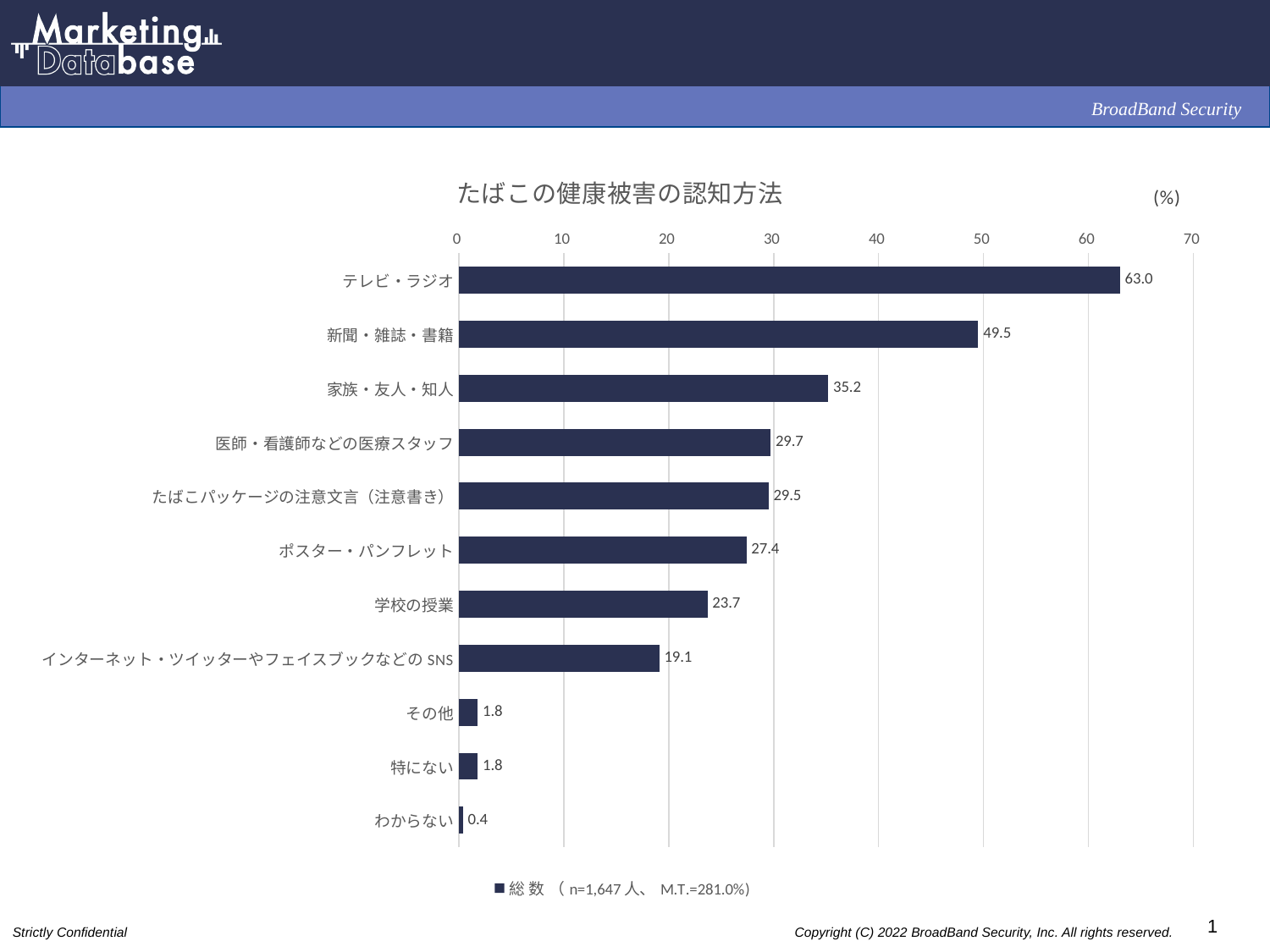

### Chart: たばこの健康被害の認知方法

| Category | 総 数 （n=1,647人、M.T.=281.0%) |
|---|---|
| テレビ・ラジオ | 63.0 |
| 新聞・雑誌・書籍 | 49.5 |
| 家族・友人・知人 | 35.2 |
| 医師・看護師などの医療スタッフ | 29.7 |
| たばこパッケージの注意文言（注意書き） | 29.5 |
| ポスター・パンフレット | 27.4 |
| 学校の授業 | 23.7 |
| インターネット・ツイッターやフェイスブックなどのSNS | 19.1 |
| その他 | 1.8 |
| 特にない | 1.8 |
| わからない | 0.4 |